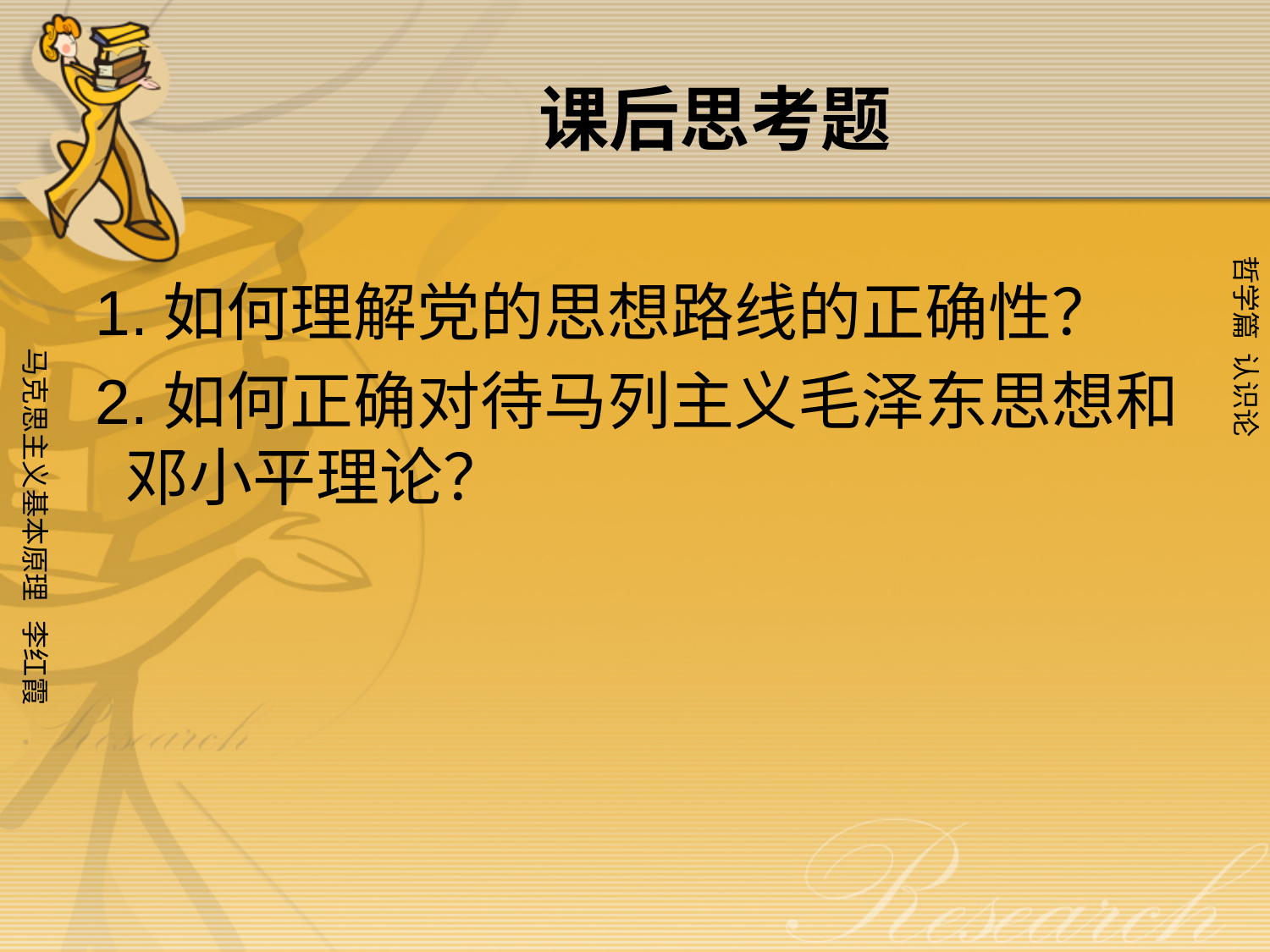

# 课后思考题
 1.如何理解党的思想路线的正确性？
 2.如何正确对待马列主义毛泽东思想和邓小平理论？